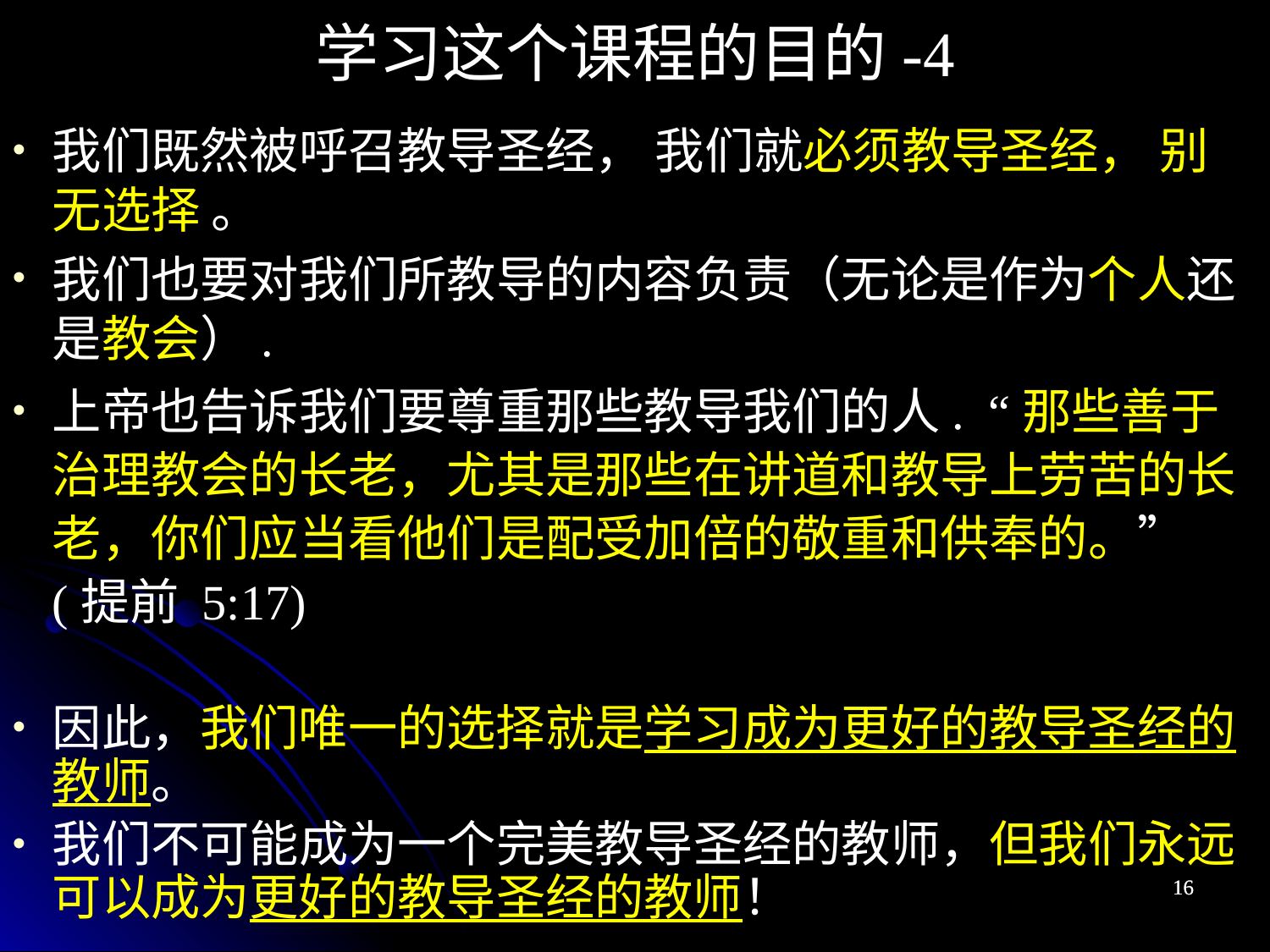

学习这个课程的目的-4
我们既然被呼召教导圣经， 我们就必须教导圣经， 别无选择 。
我们也要对我们所教导的内容负责（无论是作为个人还是教会）.
上帝也告诉我们要尊重那些教导我们的人.  “那些善于治理教会的长老，尤其是那些在讲道和教导上劳苦的长老，你们应当看他们是配受加倍的敬重和供奉的。” (提前 5:17)

因此，我们唯一的选择就是学习成为更好的教导圣经的教师。
我们不可能成为一个完美教导圣经的教师，但我们永远可以成为更好的教导圣经的教师！
16
16